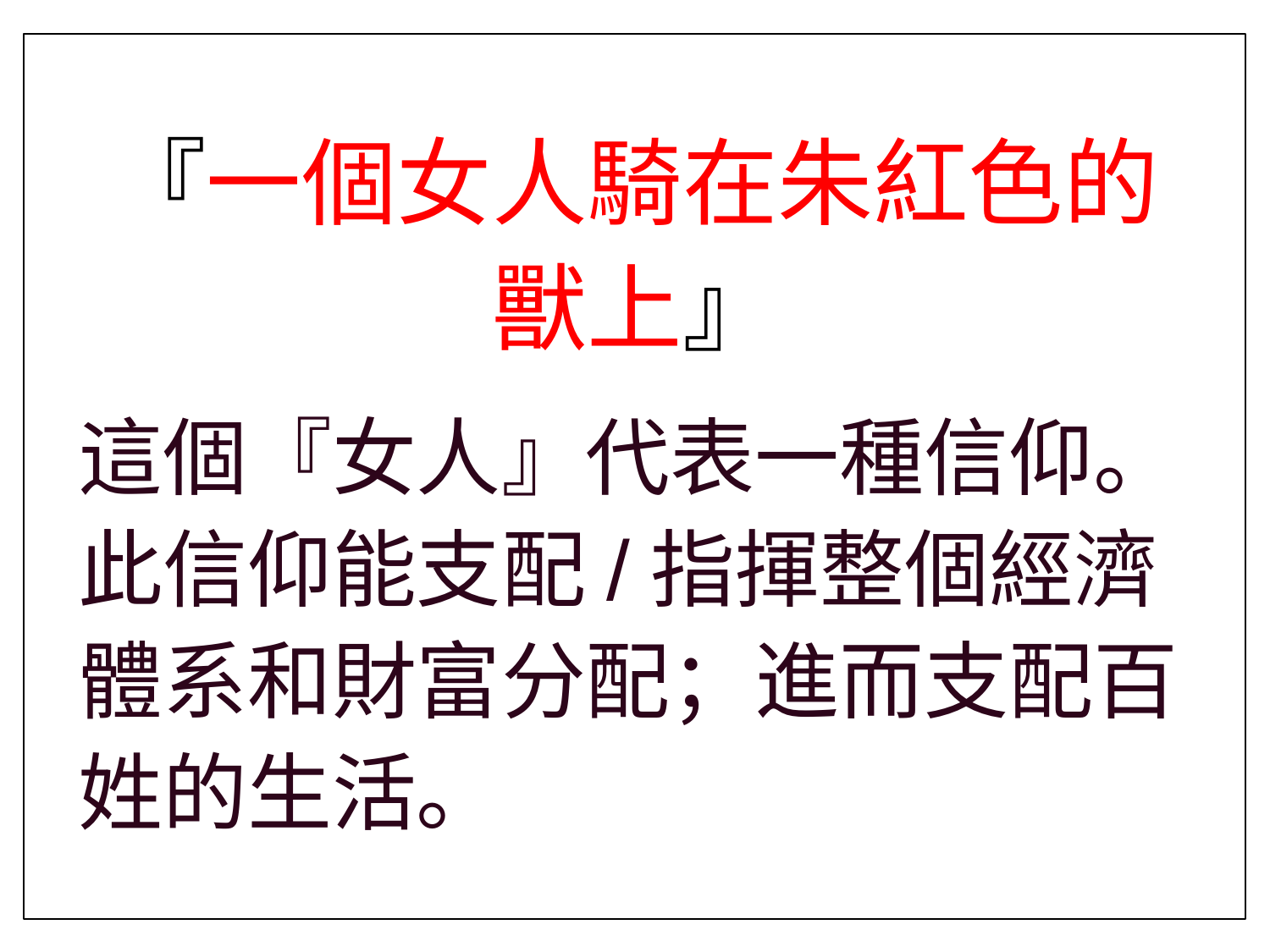

『一個女人騎在朱紅色的獸上』
這個『女人』代表一種信仰。此信仰能支配/指揮整個經濟體系和財富分配；進而支配百姓的生活。